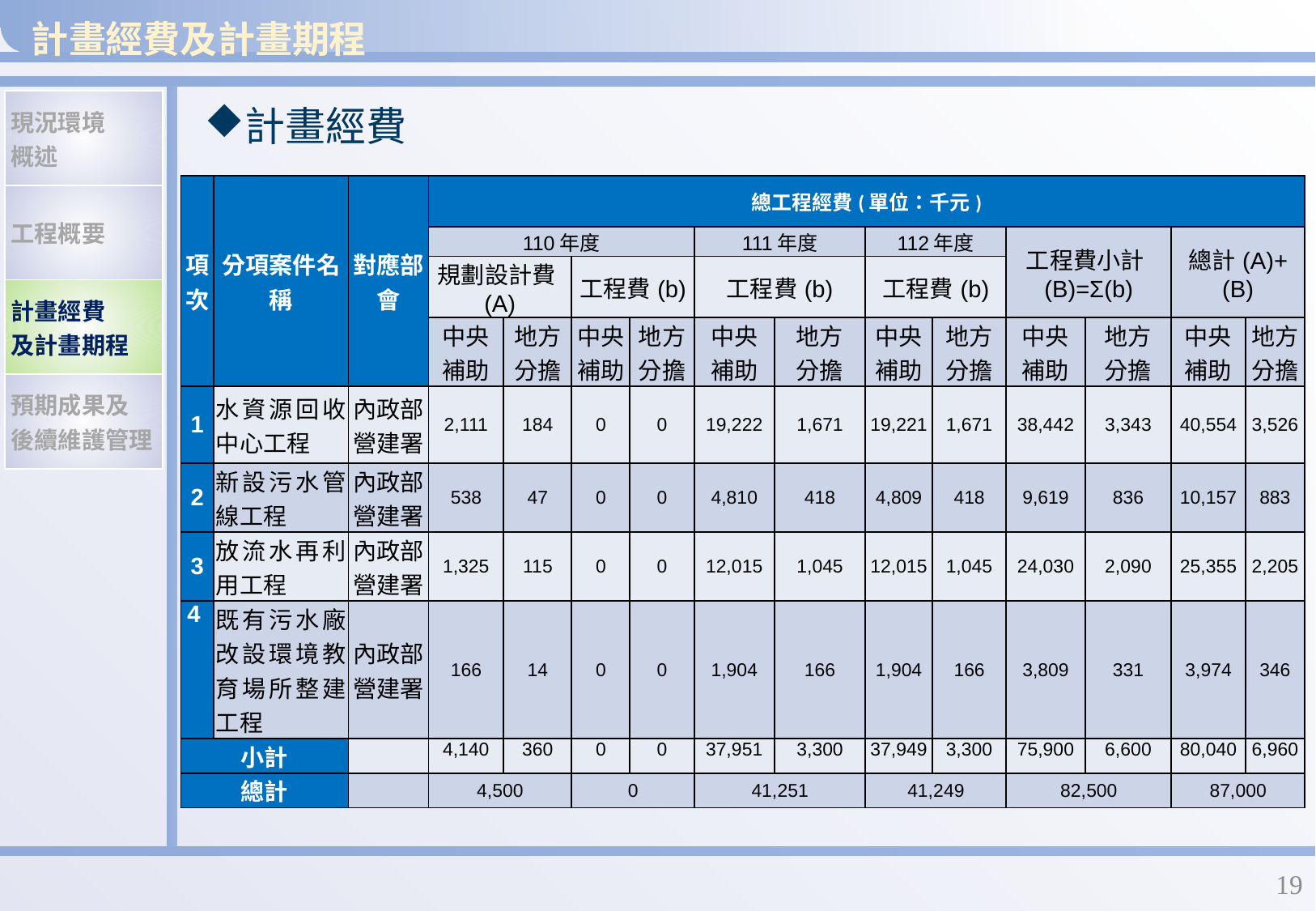

# 計畫經費及計畫期程
| 現況環境 概述 |
| --- |
| 工程概要 |
| 計畫經費 及計畫期程 |
| 預期成果及 後續維護管理 |
計畫經費
| 項次 | 分項案件名稱 | 對應部會 | 總工程經費(單位：千元) |  |  |  |  |  |  |  |  |  |  |  |
| --- | --- | --- | --- | --- | --- | --- | --- | --- | --- | --- | --- | --- | --- | --- |
|  |  |  | 110年度 |  |  |  | 111年度 |  | 112年度 |  | 工程費小計(B)=Σ(b) |  | 總計(A)+(B) |  |
|  |  |  | 規劃設計費(A) |  | 工程費(b) |  | 工程費(b) |  | 工程費(b) |  |  |  |  |  |
|  |  |  | 中央 補助 | 地方 分擔 | 中央 補助 | 地方 分擔 | 中央 補助 | 地方 分擔 | 中央 補助 | 地方 分擔 | 中央 補助 | 地方 分擔 | 中央 補助 | 地方 分擔 |
| 1 | 水資源回收中心工程 | 內政部營建署 | 2,111 | 184 | 0 | 0 | 19,222 | 1,671 | 19,221 | 1,671 | 38,442 | 3,343 | 40,554 | 3,526 |
| 2 | 新設污水管線工程 | 內政部營建署 | 538 | 47 | 0 | 0 | 4,810 | 418 | 4,809 | 418 | 9,619 | 836 | 10,157 | 883 |
| 3 | 放流水再利用工程 | 內政部營建署 | 1,325 | 115 | 0 | 0 | 12,015 | 1,045 | 12,015 | 1,045 | 24,030 | 2,090 | 25,355 | 2,205 |
| 4 | 既有污水廠改設環境教育場所整建工程 | 內政部營建署 | 166 | 14 | 0 | 0 | 1,904 | 166 | 1,904 | 166 | 3,809 | 331 | 3,974 | 346 |
| 小計 |  |  | 4,140 | 360 | 0 | 0 | 37,951 | 3,300 | 37,949 | 3,300 | 75,900 | 6,600 | 80,040 | 6,960 |
| 總計 |  |  | 4,500 |  | 0 |  | 41,251 |  | 41,249 |  | 82,500 |  | 87,000 |  |
19